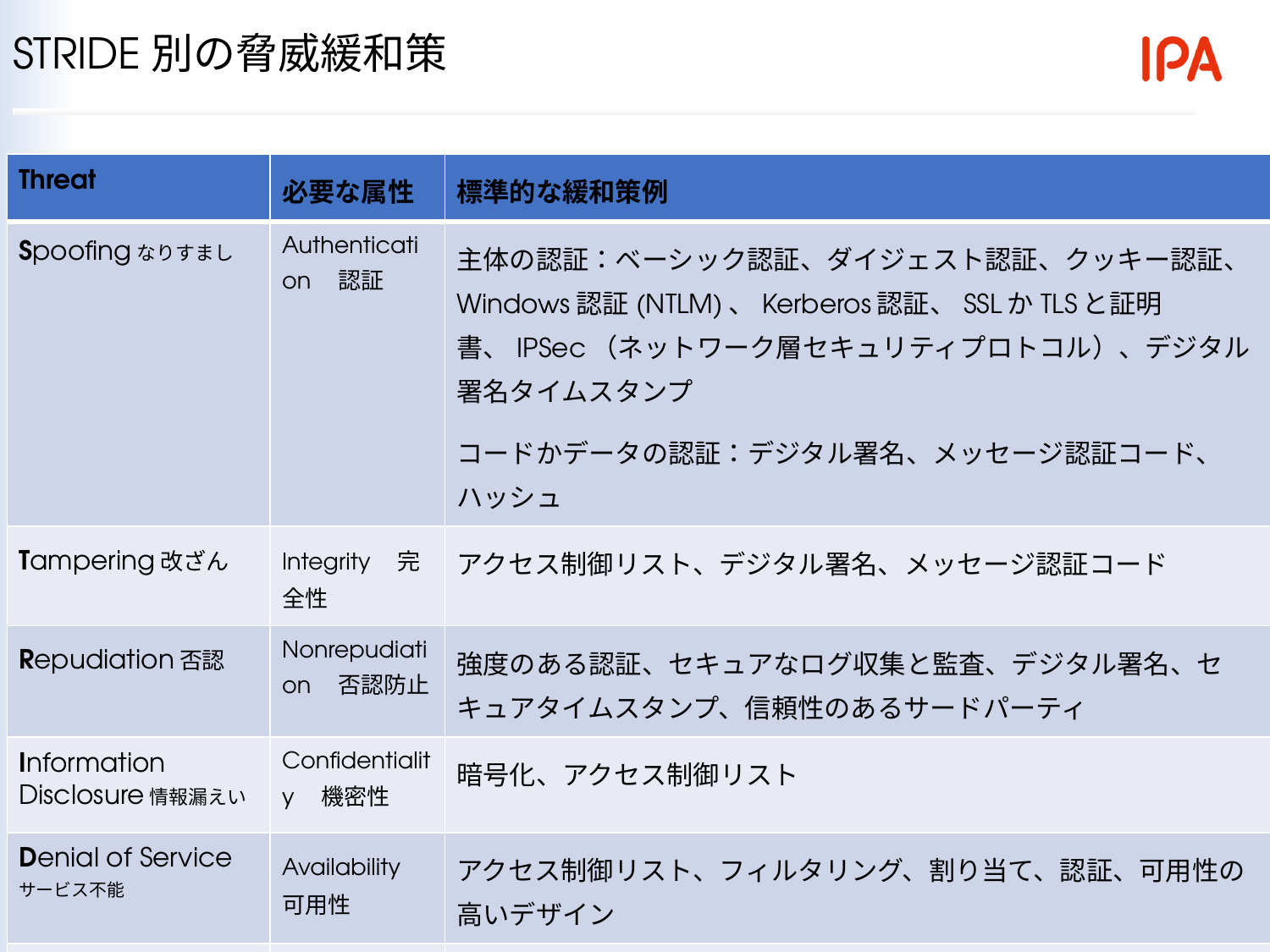

STRIDE別の脅威緩和策
| Threat | 必要な属性 | 標準的な緩和策例 |
| --- | --- | --- |
| Spoofingなりすまし | Authentication　認証 | 主体の認証：ベーシック認証、ダイジェスト認証、クッキー認証、Windows認証(NTLM)、Kerberos認証、SSLかTLSと証明書、IPSec（ネットワーク層セキュリティプロトコル）、デジタル署名タイムスタンプ コードかデータの認証：デジタル署名、メッセージ認証コード、ハッシュ |
| Tampering改ざん | Integrity　完全性 | アクセス制御リスト、デジタル署名、メッセージ認証コード |
| Repudiation否認 | Nonrepudiation　否認防止 | 強度のある認証、セキュアなログ収集と監査、デジタル署名、セキュアタイムスタンプ、信頼性のあるサードパーティ |
| Information Disclosure情報漏えい | Confidentiality　機密性 | 暗号化、アクセス制御リスト |
| Denial of Serviceサービス不能 | Availability　 可用性 | アクセス制御リスト、フィルタリング、割り当て、認証、可用性の高いデザイン |
| Elevation of Privilege権限昇格 | Authorization　認可 | アクセス制御リスト、グループロールメンバーシップ、特権所有、許可、入力妥当性確認 |